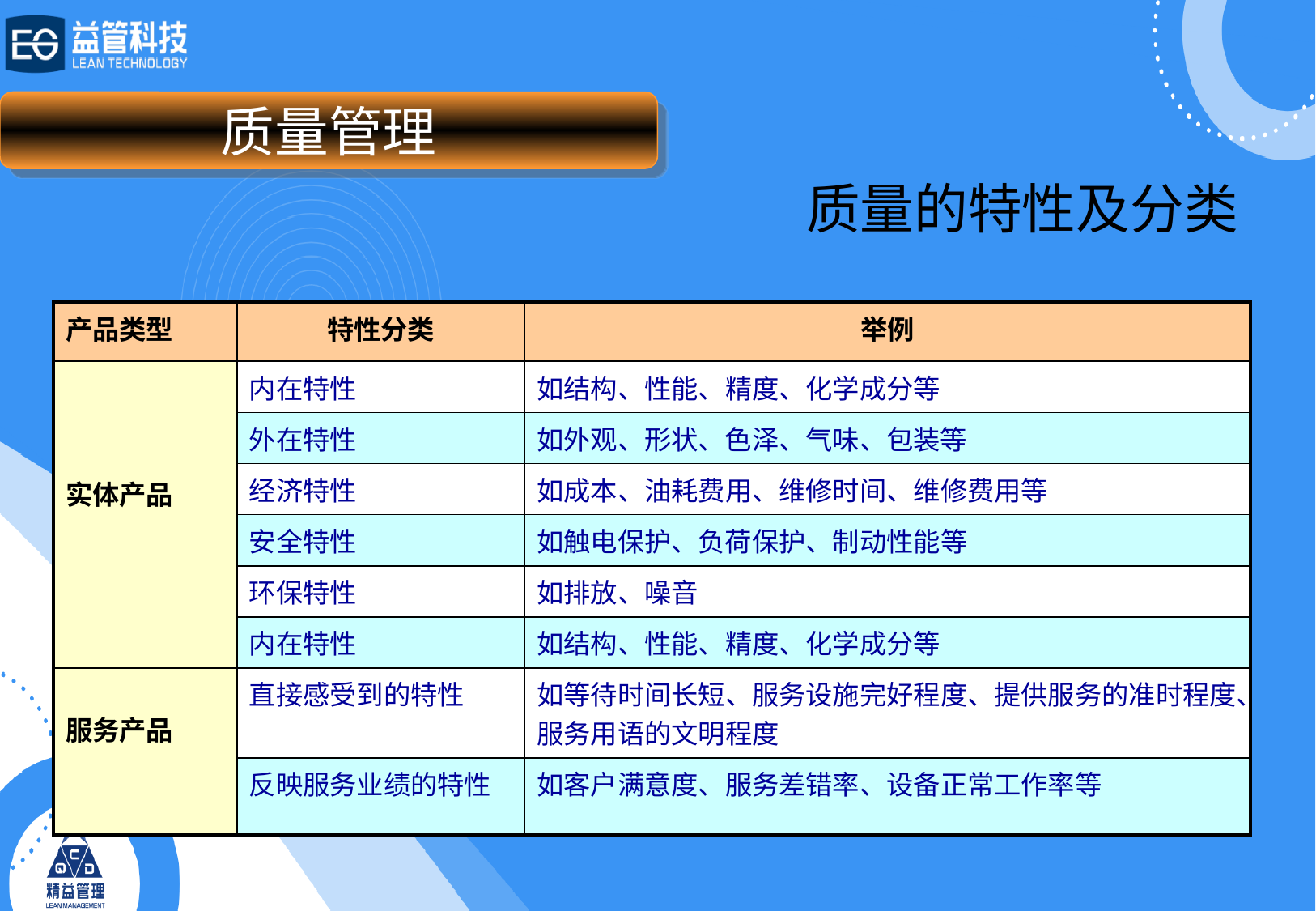

质量管理
# 质量的特性及分类
| 产品类型 | 特性分类 | 举例 |
| --- | --- | --- |
| 实体产品 | 内在特性 | 如结构、性能、精度、化学成分等 |
|  | 外在特性 | 如外观、形状、色泽、气味、包装等 |
|  | 经济特性 | 如成本、油耗费用、维修时间、维修费用等 |
|  | 安全特性 | 如触电保护、负荷保护、制动性能等 |
|  | 环保特性 | 如排放、噪音 |
|  | 内在特性 | 如结构、性能、精度、化学成分等 |
| 服务产品 | 直接感受到的特性 | 如等待时间长短、服务设施完好程度、提供服务的准时程度、服务用语的文明程度 |
|  | 反映服务业绩的特性 | 如客户满意度、服务差错率、设备正常工作率等 |